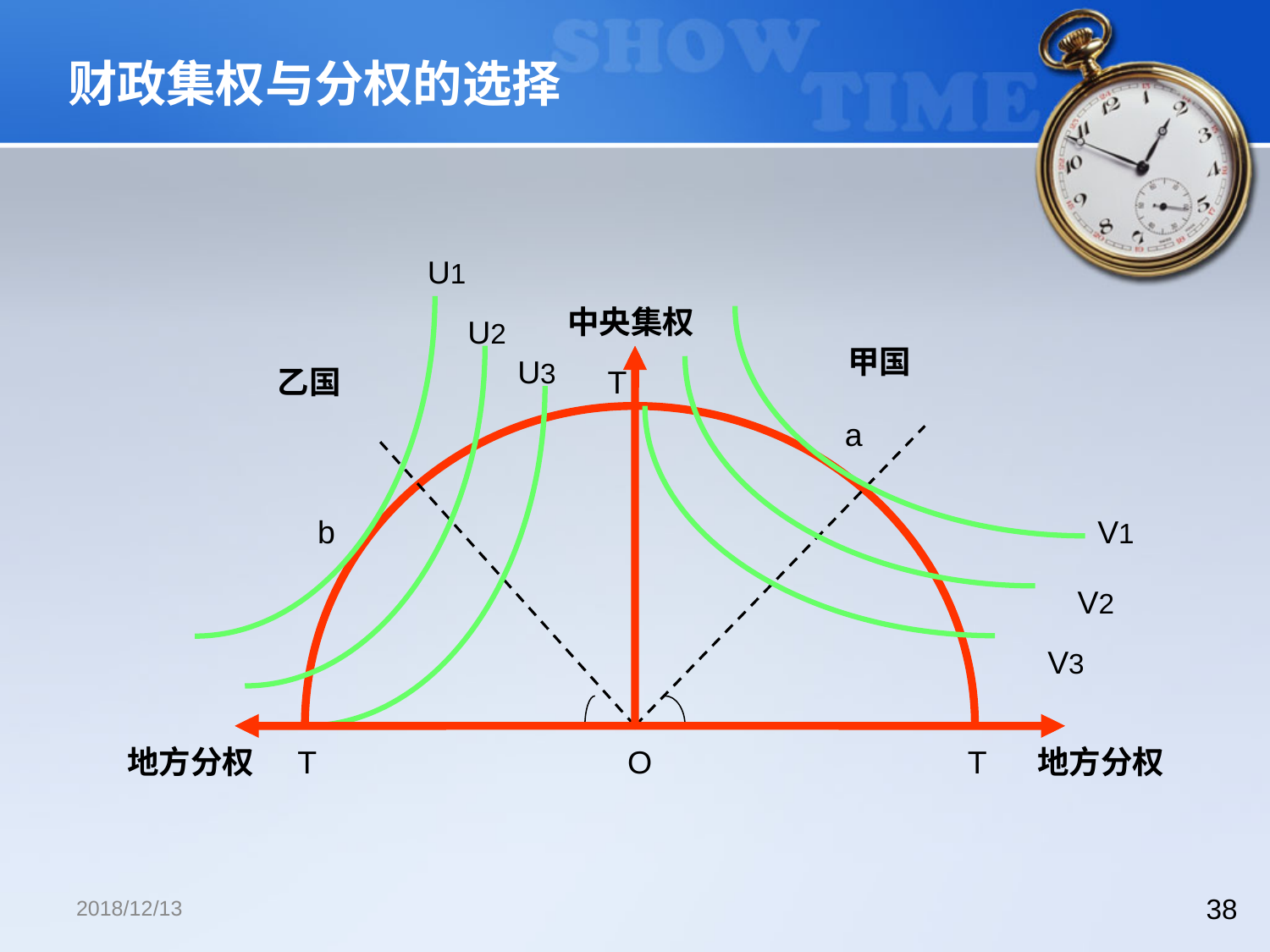

财政集权与分权的选择
U1

中央集权
U2

甲国

U3

乙国
T

a

b
V1
V2
V3

地方分权
T
O
T
地方分权
2018/12/13
38